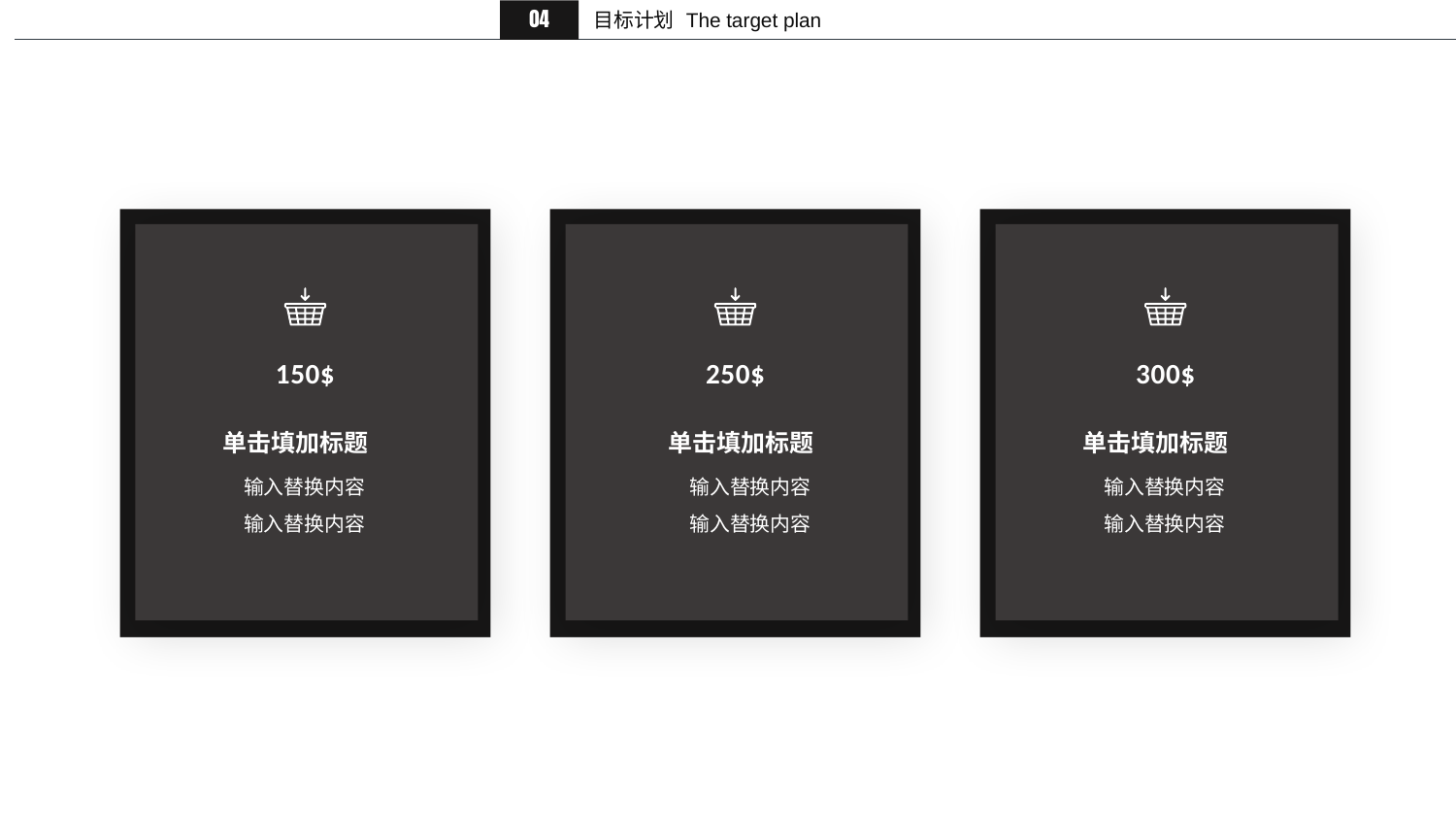

04
目标计划
The target plan

150$
250$
300$
单击填加标题
单击填加标题
单击填加标题
输入替换内容
输入替换内容
输入替换内容
输入替换内容
输入替换内容
输入替换内容